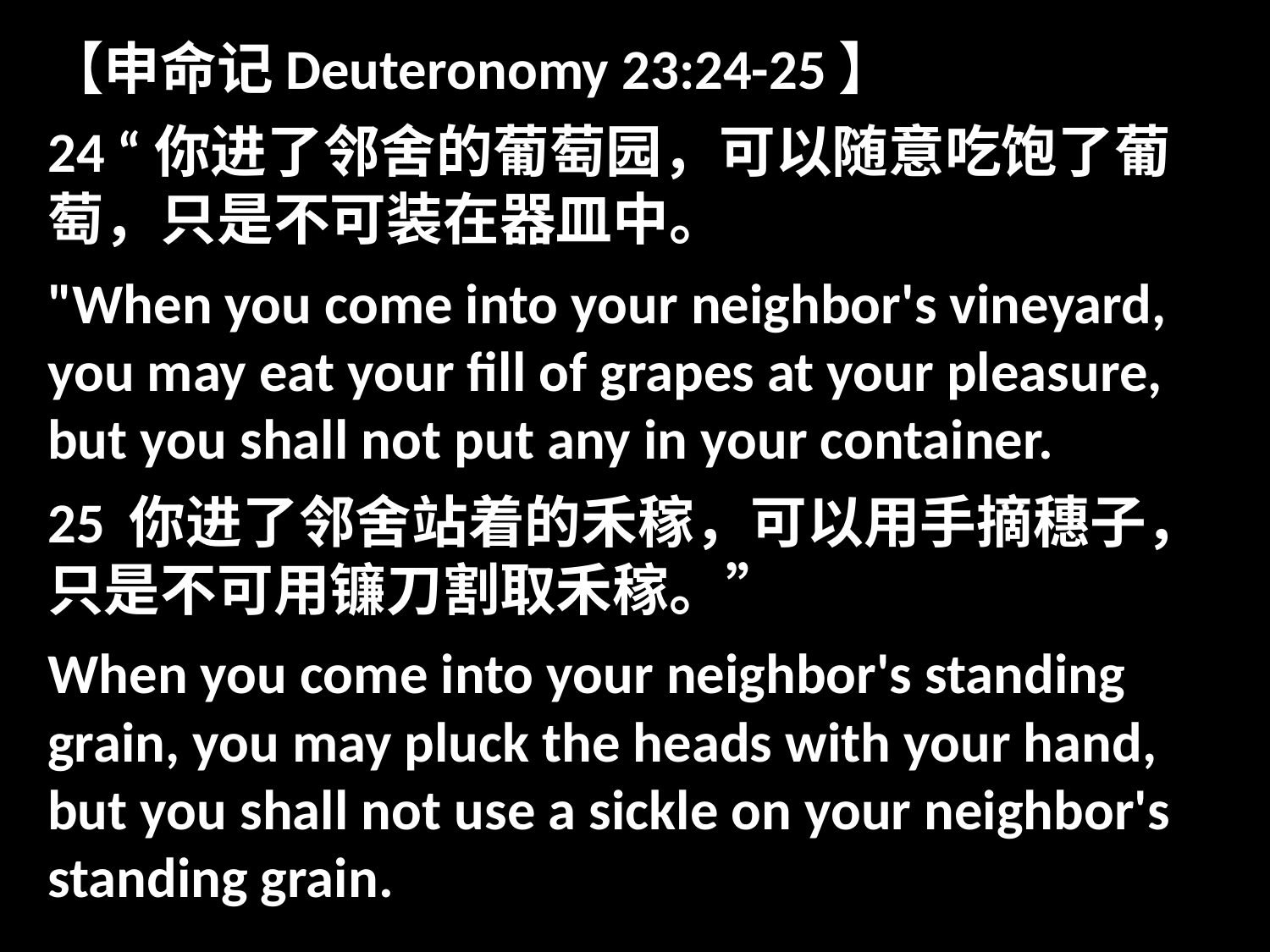

【申命记Deuteronomy 23:24-25】
24 “你进了邻舍的葡萄园，可以随意吃饱了葡萄，只是不可装在器皿中。
"When you come into your neighbor's vineyard, you may eat your fill of grapes at your pleasure, but you shall not put any in your container.
25 你进了邻舍站着的禾稼，可以用手摘穗子，只是不可用镰刀割取禾稼。”
When you come into your neighbor's standing grain, you may pluck the heads with your hand, but you shall not use a sickle on your neighbor's standing grain.